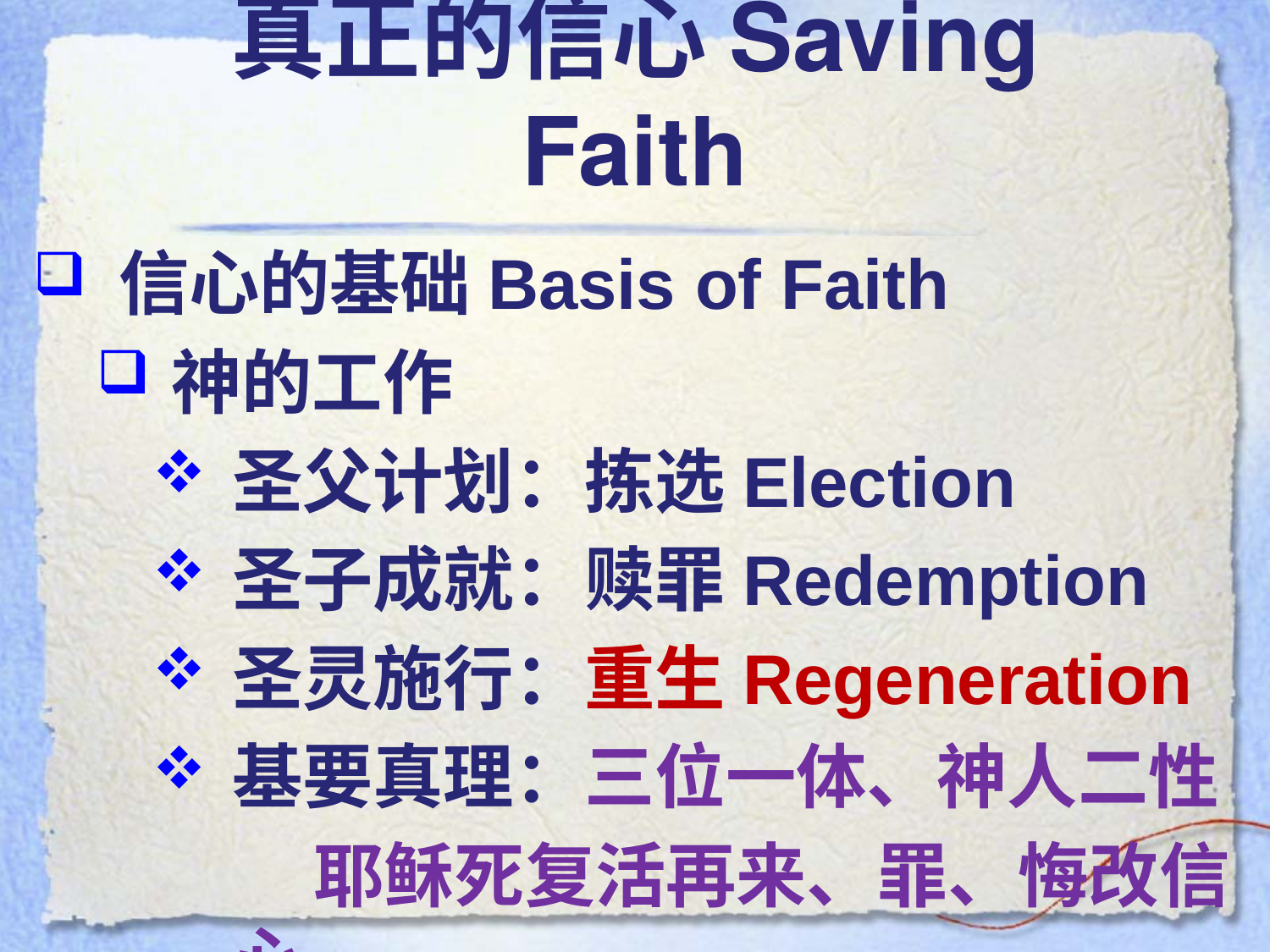

# 真正的信心Saving Faith
信心的基础Basis of Faith
神的工作
圣父计划：拣选Election
圣子成就：赎罪Redemption
圣灵施行：重生Regeneration
基要真理：三位一体、神人二性
	    耶稣死复活再来、罪、悔改信心